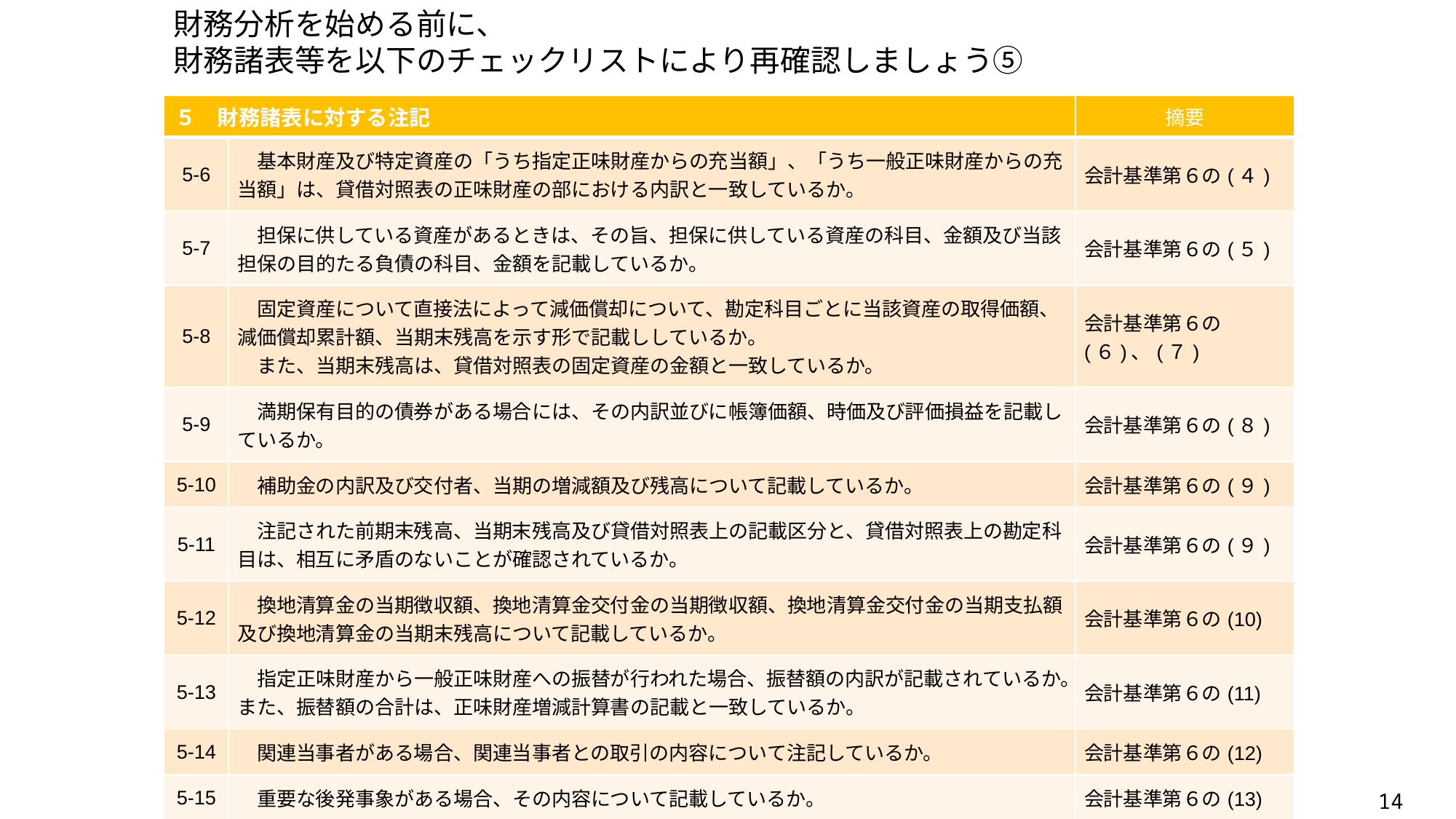

財務分析を始める前に、
財務諸表等を以下のチェックリストにより再確認しましょう⑤
| ５　財務諸表に対する注記 | 内　　容 | 摘要 |
| --- | --- | --- |
| 5-6 | 基本財産及び特定資産の「うち指定正味財産からの充当額」、「うち一般正味財産からの充当額」は、貸借対照表の正味財産の部における内訳と一致しているか。 | 会計基準第６の(４) |
| 5-7 | 担保に供している資産があるときは、その旨、担保に供している資産の科目、金額及び当該担保の目的たる負債の科目、金額を記載しているか。 | 会計基準第６の(５) |
| 5-8 | 固定資産について直接法によって減価償却について、勘定科目ごとに当該資産の取得価額、減価償却累計額、当期末残高を示す形で記載ししているか。 　また、当期末残高は、貸借対照表の固定資産の金額と一致しているか。 | 会計基準第６の(６)、(７) |
| 5-9 | 満期保有目的の債券がある場合には、その内訳並びに帳簿価額、時価及び評価損益を記載しているか。 | 会計基準第６の(８) |
| 5-10 | 補助金の内訳及び交付者、当期の増減額及び残高について記載しているか。 | 会計基準第６の(９) |
| 5-11 | 注記された前期末残高、当期末残高及び貸借対照表上の記載区分と、貸借対照表上の勘定科目は、相互に矛盾のないことが確認されているか。 | 会計基準第６の(９) |
| 5-12 | 換地清算金の当期徴収額、換地清算金交付金の当期徴収額、換地清算金交付金の当期支払額及び換地清算金の当期末残高について記載しているか。 | 会計基準第６の(10) |
| 5-13 | 指定正味財産から一般正味財産への振替が行われた場合、振替額の内訳が記載されているか。また、振替額の合計は、正味財産増減計算書の記載と一致しているか。 | 会計基準第６の(11) |
| 5-14 | 関連当事者がある場合、関連当事者との取引の内容について注記しているか。 | 会計基準第６の(12) |
| 5-15 | 重要な後発事象がある場合、その内容について記載しているか。 | 会計基準第６の(13) |
| 5-16 | その他土地改良区の資産、負債及び正味財産の状態並びに正味財産増減の状況を明らかにするために必要な事項がある場合には、記載しているか。 | 会計基準第６の(14) |
14